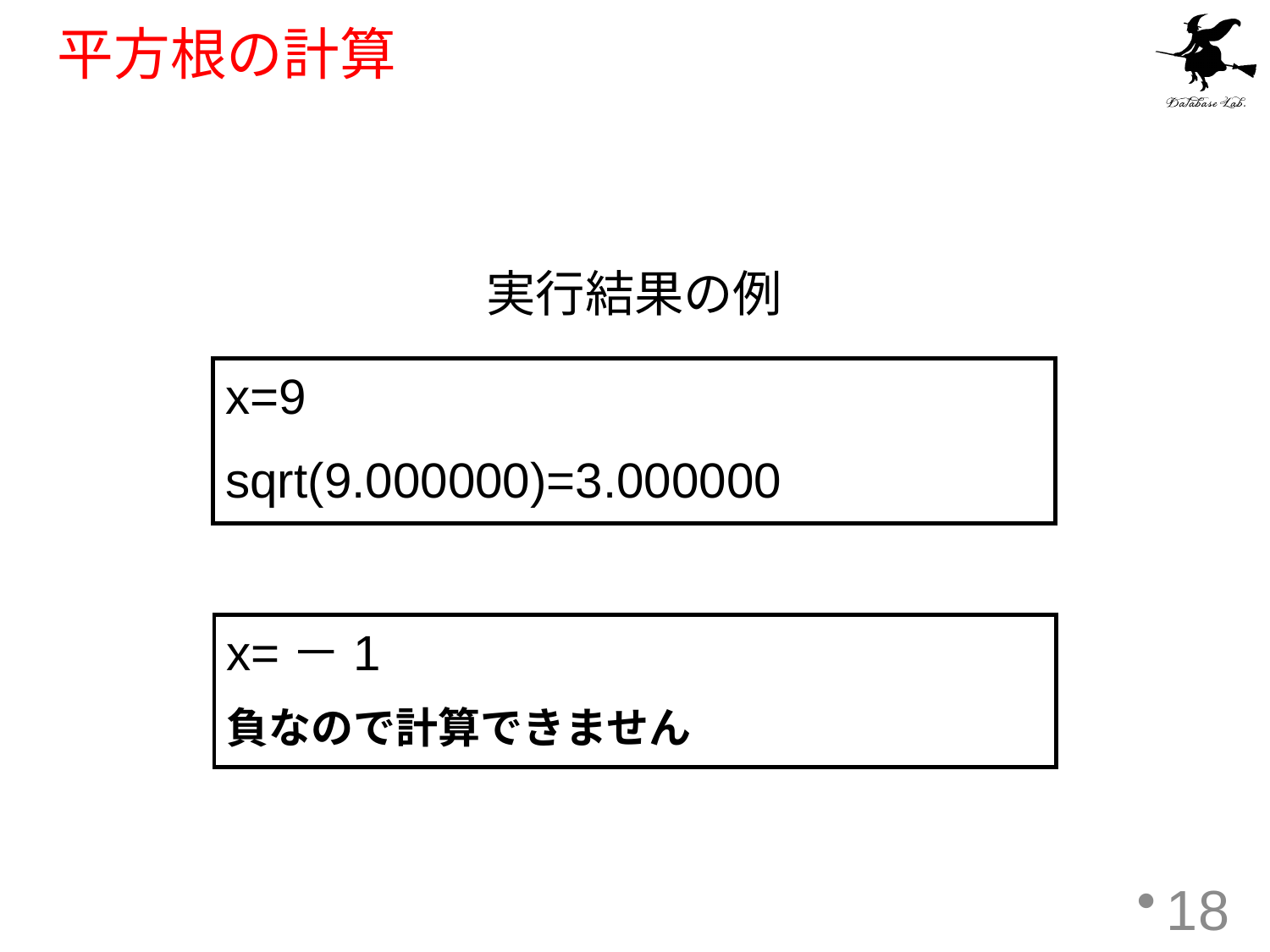

# 平方根の計算
実行結果の例
x=9
sqrt(9.000000)=3.000000
x=－1
負なので計算できません
18